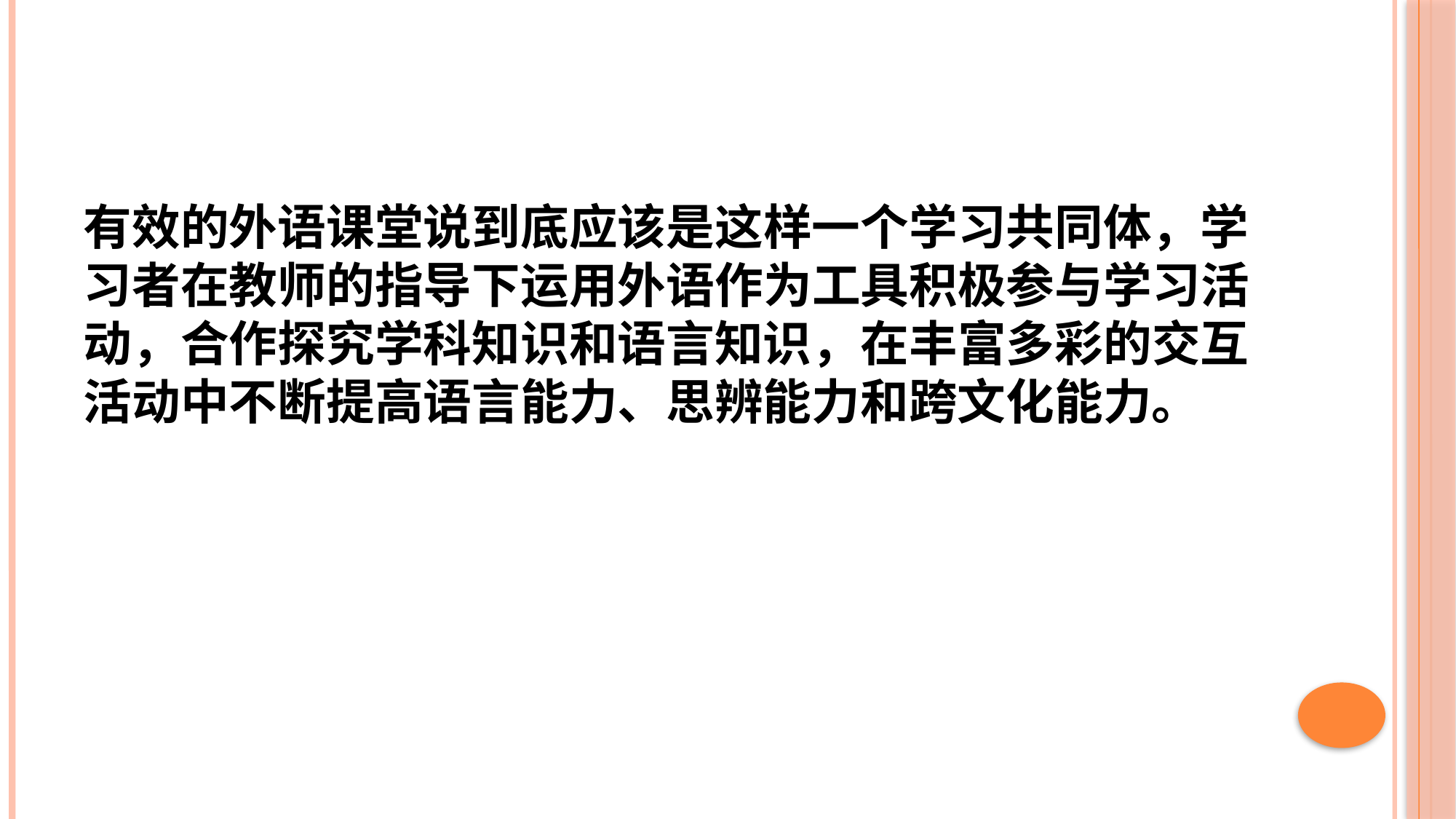

有效的外语课堂说到底应该是这样一个学习共同体，学习者在教师的指导下运用外语作为工具积极参与学习活动，合作探究学科知识和语言知识，在丰富多彩的交互活动中不断提高语言能力、思辨能力和跨文化能力。